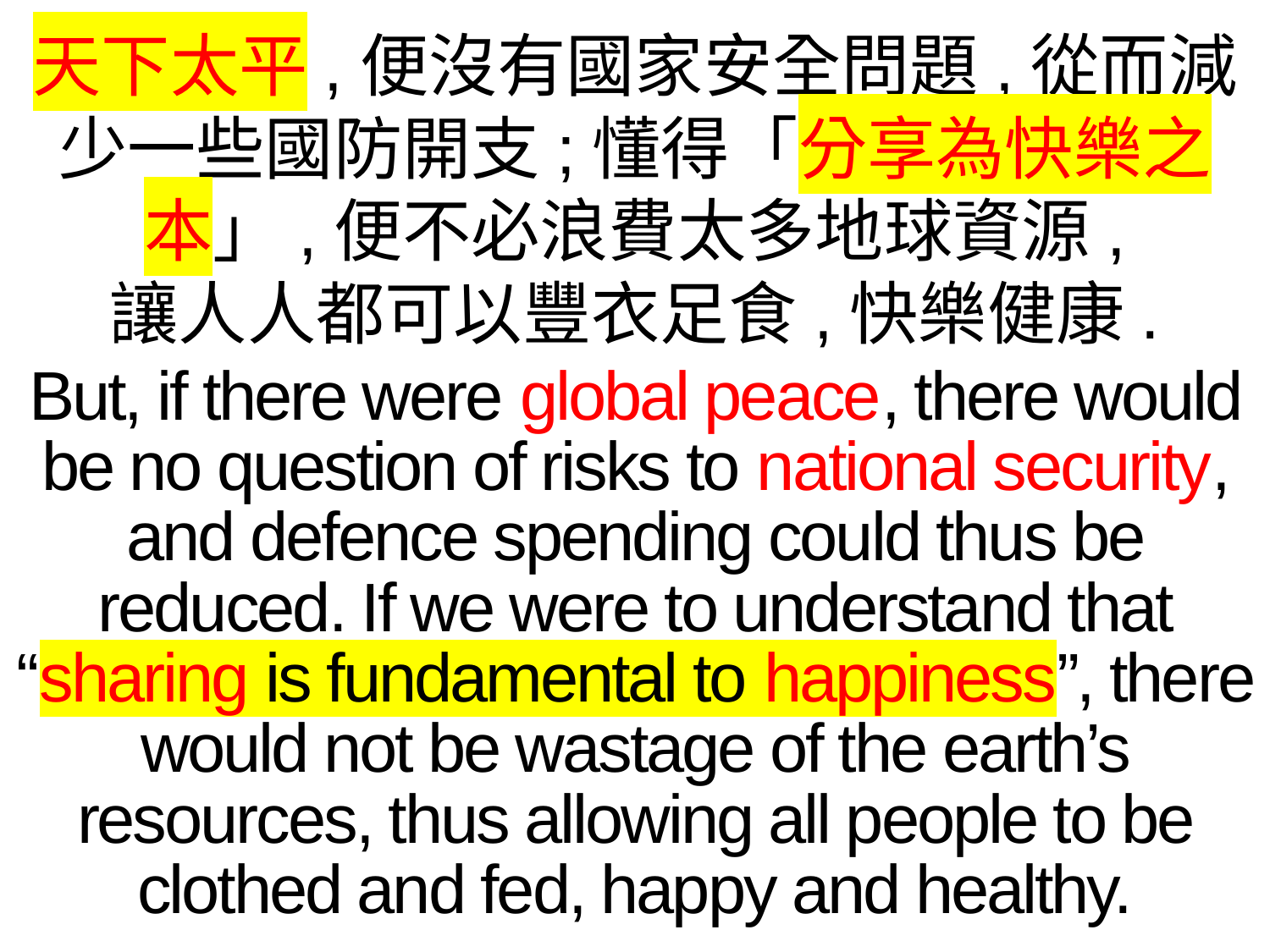

天下太平,便沒有國家安全問題,從而減少一些國防開支;懂得「分享為快樂之本」,便不必浪費太多地球資源,
讓人人都可以豐衣足食,快樂健康.
But, if there were global peace, there would be no question of risks to national security, and defence spending could thus be reduced. If we were to understand that “sharing is fundamental to happiness”, there would not be wastage of the earth’s resources, thus allowing all people to be clothed and fed, happy and healthy.